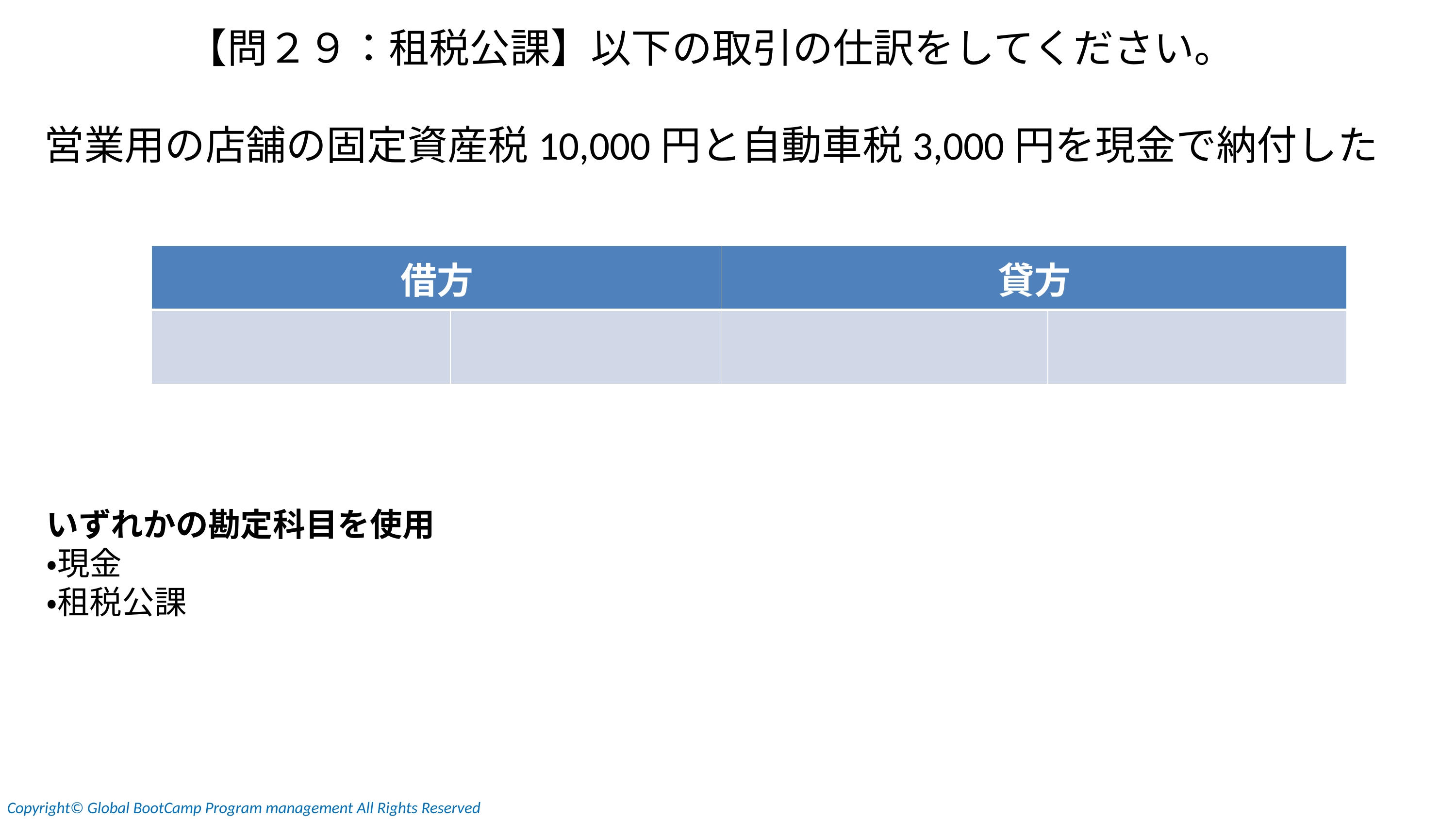

【問２９：租税公課】以下の取引の仕訳をしてください。

営業用の店舗の固定資産税10,000円と自動車税3,000円を現金で納付した
| 借方 |  | 貸方 |  |
| --- | --- | --- | --- |
|  |  |  |  |
いずれかの勘定科目を使用
・現金
・租税公課